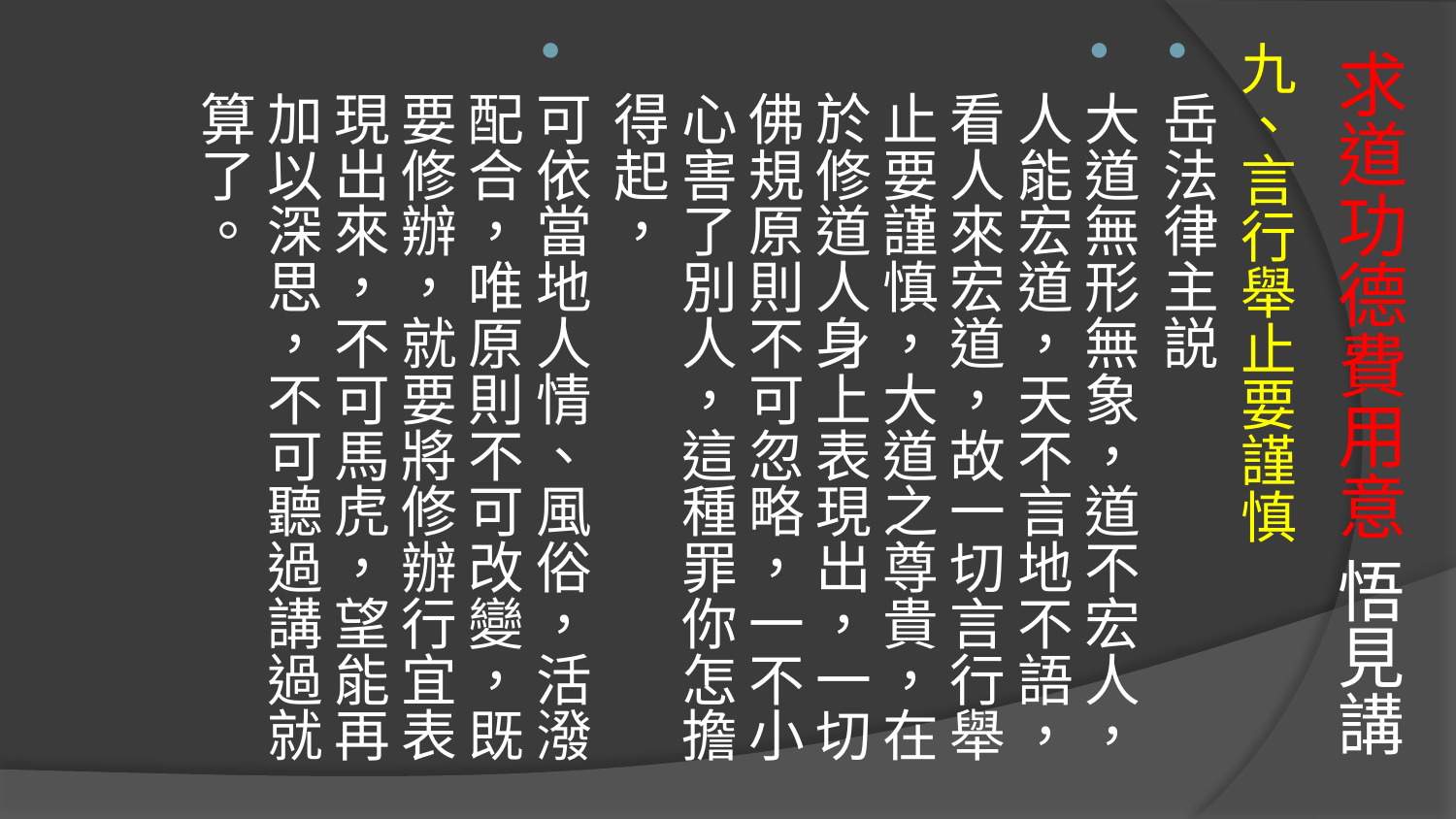

# 求道功德費用意 悟見講
九、言行舉止要謹慎
岳法律主説
大道無形無象，道不宏人，人能宏道，天不言地不語，看人來宏道，故一切言行舉止要謹慎，大道之尊貴，在於修道人身上表現出，一切佛規原則不可忽略，一不小心害了別人，這種罪你怎擔得起，
可依當地人情、風俗，活潑配合，唯原則不可改變，既要修辦，就要將修辦行宜表現出來，不可馬虎，望能再加以深思，不可聽過講過就算了。